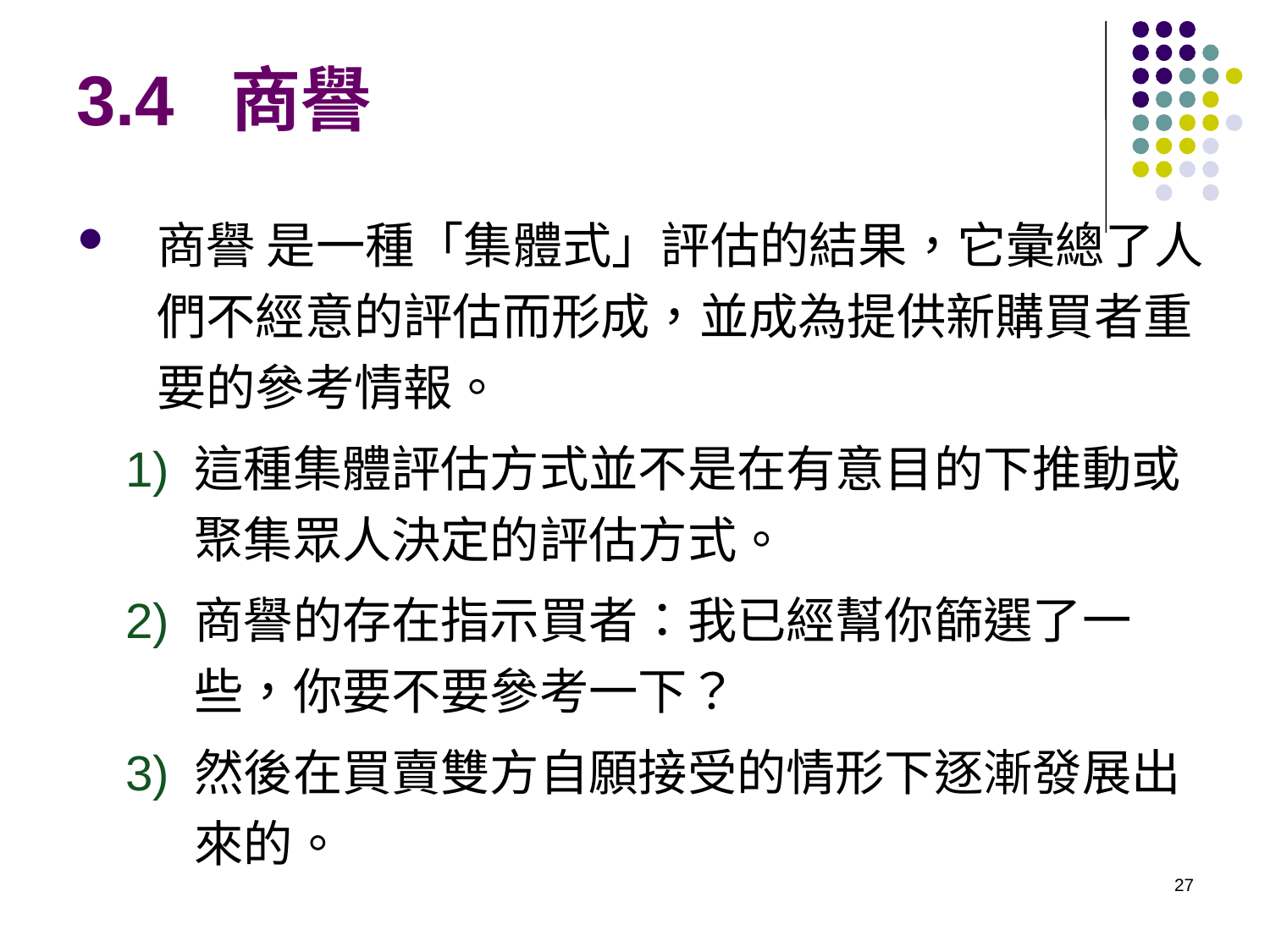

# 3.4  商譽
商譽 是一種「集體式」評估的結果，它彙總了人們不經意的評估而形成，並成為提供新購買者重要的參考情報。
這種集體評估方式並不是在有意目的下推動或聚集眾人決定的評估方式。
商譽的存在指示買者：我已經幫你篩選了一些，你要不要參考一下？
然後在買賣雙方自願接受的情形下逐漸發展出來的。
27